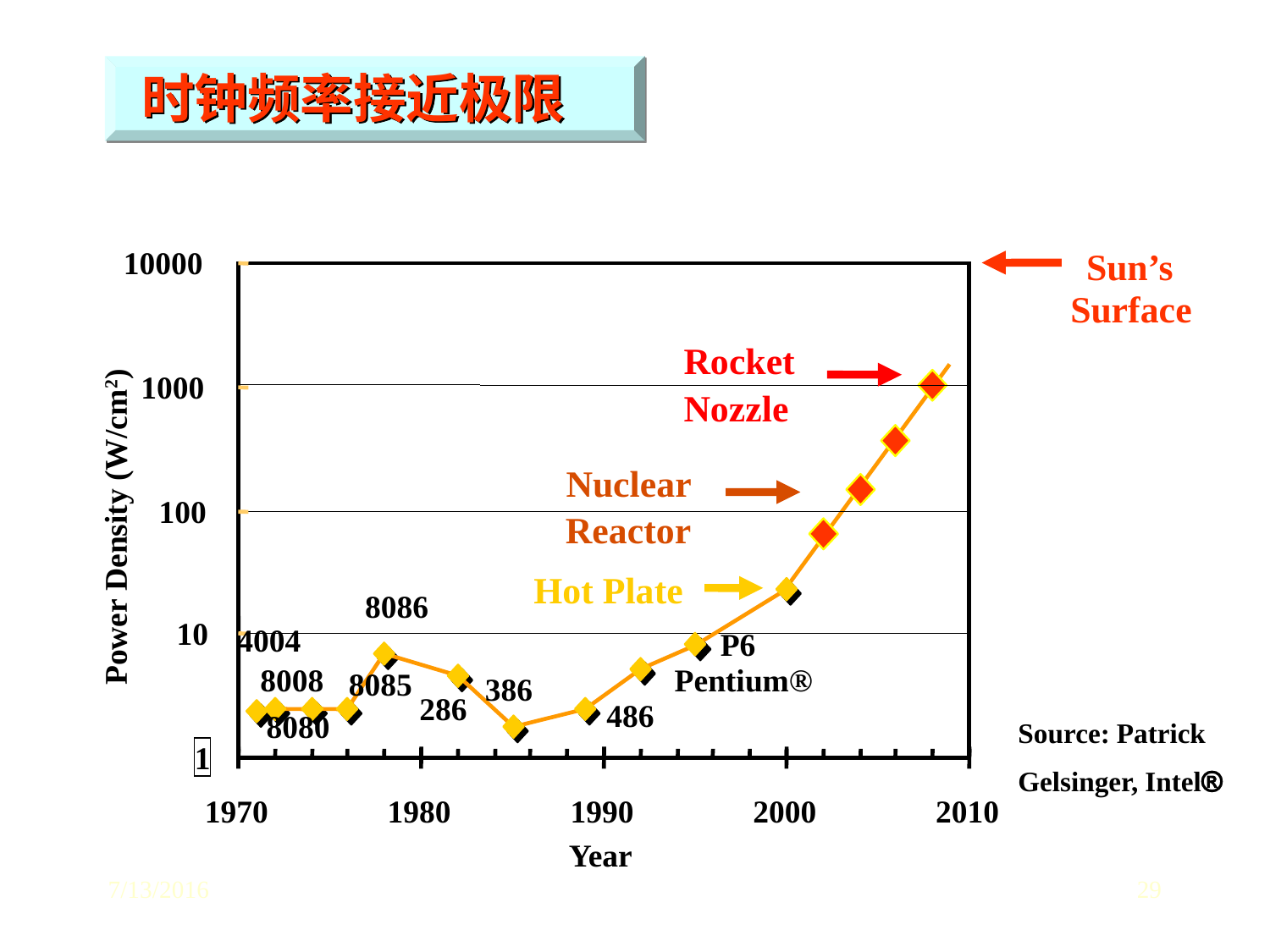

时钟频率接近极限
10000
Sun’s

Surface

Rocket
Nozzle

1000

Nuclear
Reactor

100

Power Density (W/cm2)

Hot Plate

8086

10
4004
P6

8008
Pentium®

8085

386

286
486

8080

Source: Patrick
Gelsinger, Intel®

1

1970
1980
1990
2000
2010
Year
7/13/2016
29